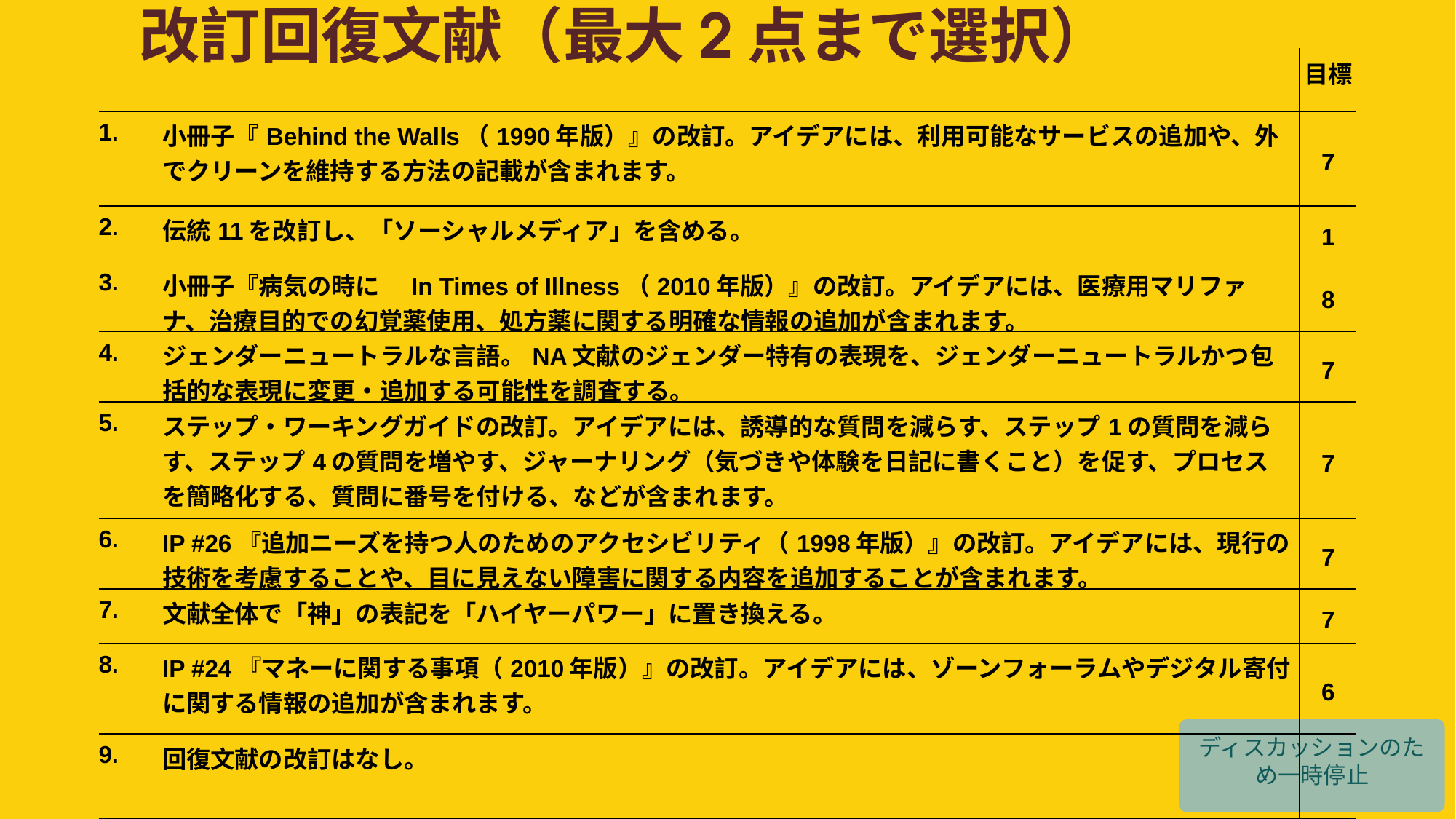

改訂回復文献（最大2点まで選択）
|  |  | 目標 |
| --- | --- | --- |
| 1. | 小冊子『Behind the Walls（1990年版）』の改訂。アイデアには、利用可能なサービスの追加や、外でクリーンを維持する方法の記載が含まれます。 | 7 |
| 2. | 伝統11を改訂し、「ソーシャルメディア」を含める。 | 1 |
| 3. | 小冊子『病気の時に　In Times of Illness（2010年版）』の改訂。アイデアには、医療用マリファナ、治療目的での幻覚薬使用、処方薬に関する明確な情報の追加が含まれます。 | 8 |
| 4. | ジェンダーニュートラルな言語。NA文献のジェンダー特有の表現を、ジェンダーニュートラルかつ包括的な表現に変更・追加する可能性を調査する。 | 7 |
| 5. | ステップ・ワーキングガイドの改訂。アイデアには、誘導的な質問を減らす、ステップ1の質問を減らす、ステップ4の質問を増やす、ジャーナリング（気づきや体験を日記に書くこと）を促す、プロセスを簡略化する、質問に番号を付ける、などが含まれます。 | 7 |
| 6. | IP #26『追加ニーズを持つ人のためのアクセシビリティ（1998年版）』の改訂。アイデアには、現行の技術を考慮することや、目に見えない障害に関する内容を追加することが含まれます。 | 7 |
| 7. | 文献全体で「神」の表記を「ハイヤーパワー」に置き換える。 | 7 |
| 8. | IP #24『マネーに関する事項（2010年版）』の改訂。アイデアには、ゾーンフォーラムやデジタル寄付に関する情報の追加が含まれます。 | 6 |
| 9. | 回復文献の改訂はなし。 |  |

ディスカッションのため一時停止